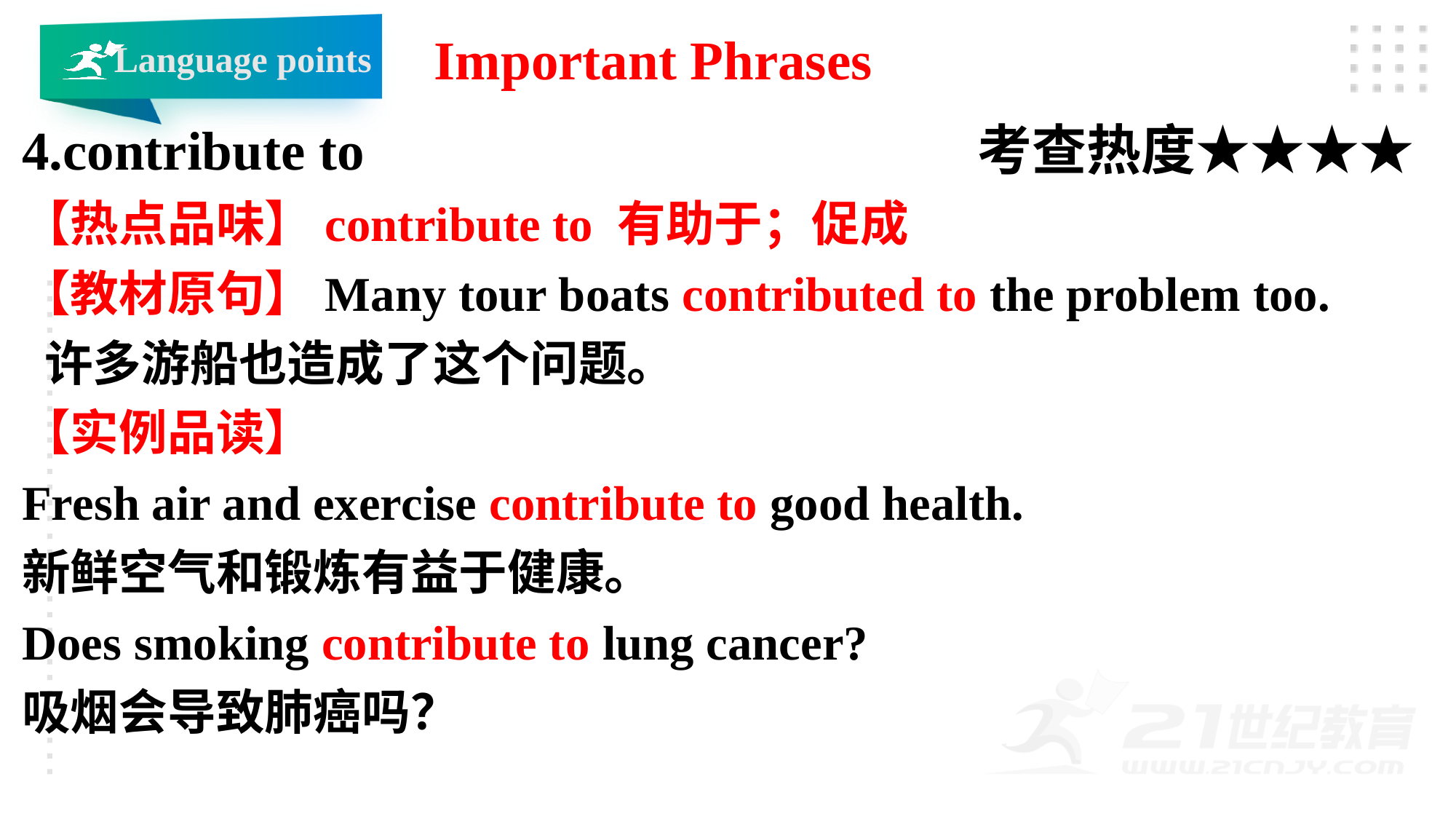

Important Phrases
Language points
4.contribute to                                            考查热度★★★★
【热点品味】contribute to 有助于；促成
【教材原句】Many tour boats contributed to the problem too.
 许多游船也造成了这个问题。
【实例品读】
Fresh air and exercise contribute to good health.
新鲜空气和锻炼有益于健康。
Does smoking contribute to lung cancer?
吸烟会导致肺癌吗？